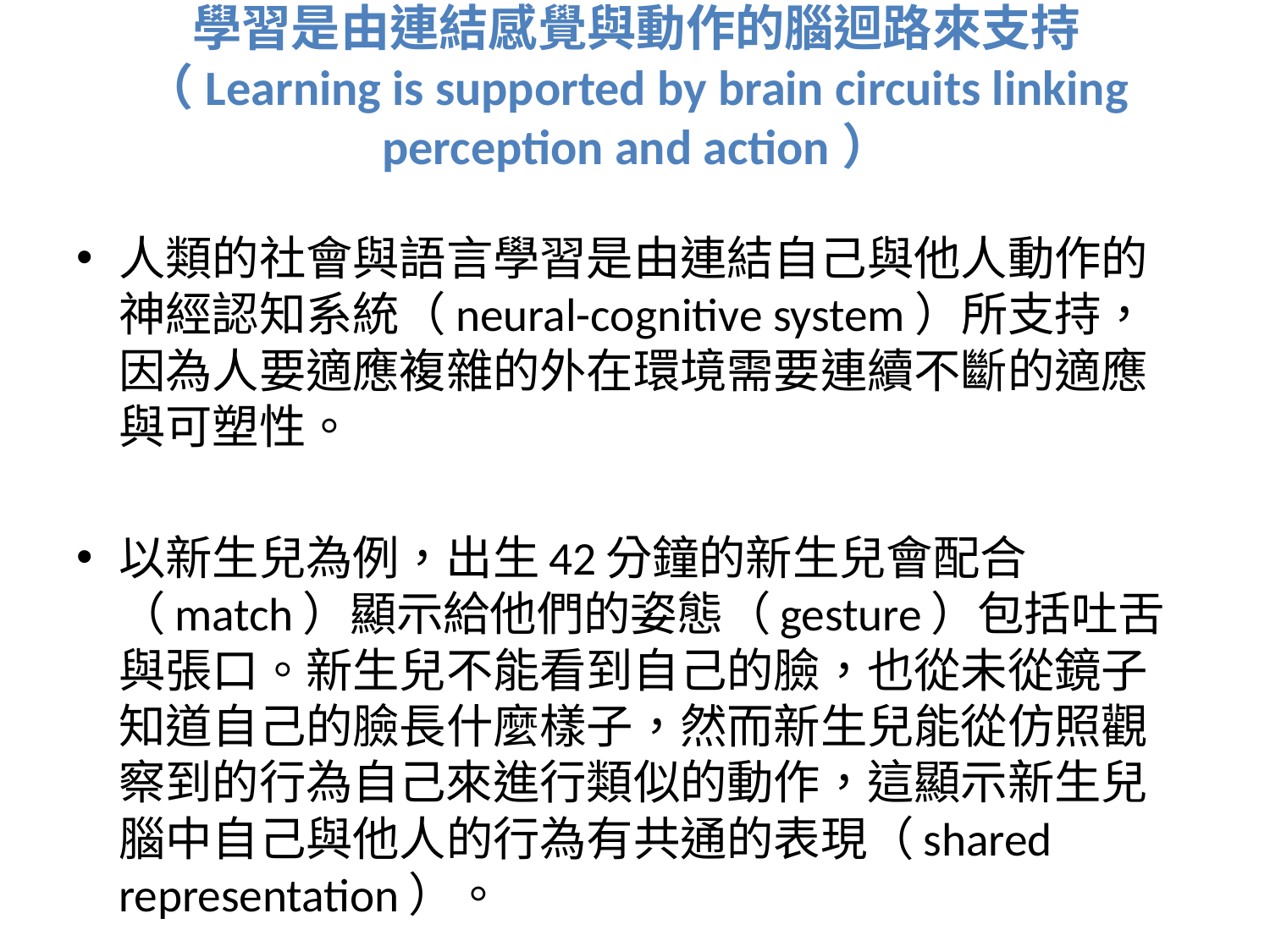

# 學習是由連結感覺與動作的腦迴路來支持 （Learning is supported by brain circuits linking perception and action）
人類的社會與語言學習是由連結自己與他人動作的神經認知系統（neural-cognitive system）所支持，因為人要適應複雜的外在環境需要連續不斷的適應與可塑性。

以新生兒為例，出生42分鐘的新生兒會配合（match）顯示給他們的姿態（gesture）包括吐舌與張口。新生兒不能看到自己的臉，也從未從鏡子知道自己的臉長什麼樣子，然而新生兒能從仿照觀察到的行為自己來進行類似的動作，這顯示新生兒腦中自己與他人的行為有共通的表現（shared representation）。